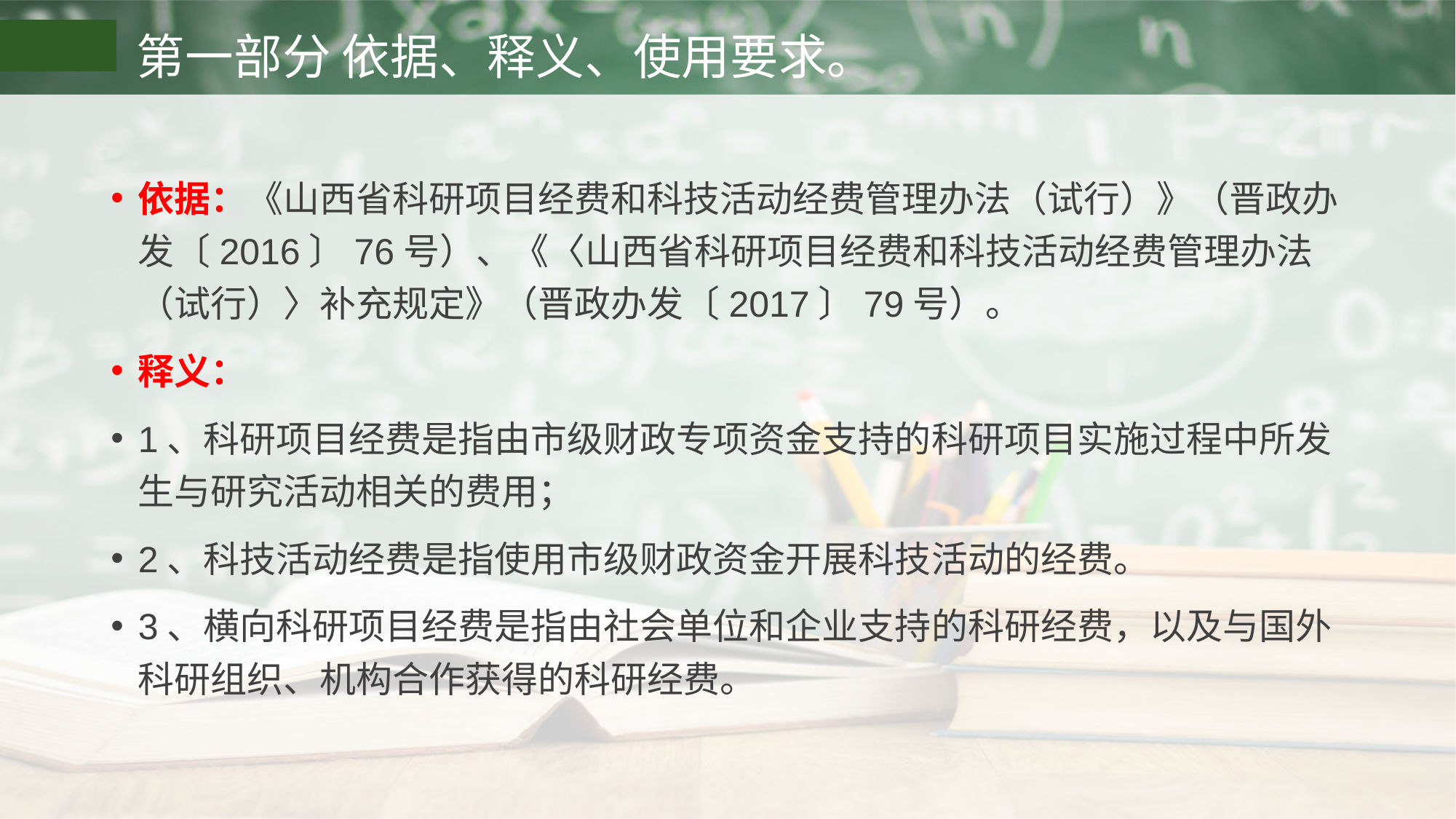

# 第一部分 依据、释义、使用要求。
依据：《山西省科研项目经费和科技活动经费管理办法（试行）》（晋政办发〔2016〕76号）、《〈山西省科研项目经费和科技活动经费管理办法（试行）〉补充规定》（晋政办发〔2017〕79号）。
释义：
1、科研项目经费是指由市级财政专项资金支持的科研项目实施过程中所发生与研究活动相关的费用；
2、科技活动经费是指使用市级财政资金开展科技活动的经费。
3、横向科研项目经费是指由社会单位和企业支持的科研经费，以及与国外科研组织、机构合作获得的科研经费。